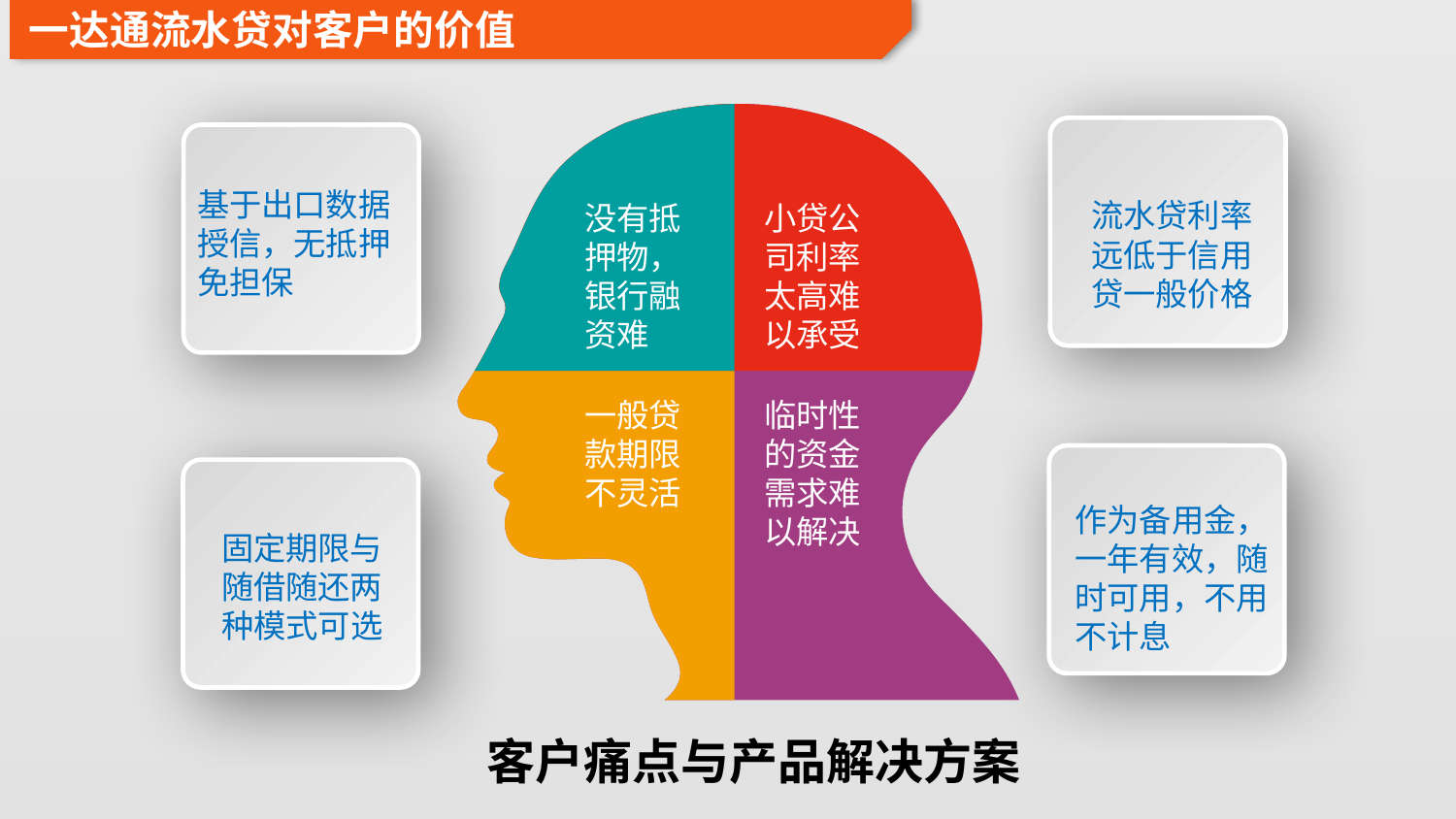

一达通流水贷对客户的价值

没有抵押物，银行融资难

基于出口数据授信，无抵押免担保
流水贷利率远低于信用贷一般价格
小贷公司利率太高难以承受
临时性的资金需求难以解决
一般贷款期限不灵活

作为备用金，一年有效，随时可用，不用不计息
固定期限与随借随还两种模式可选
客户痛点与产品解决方案